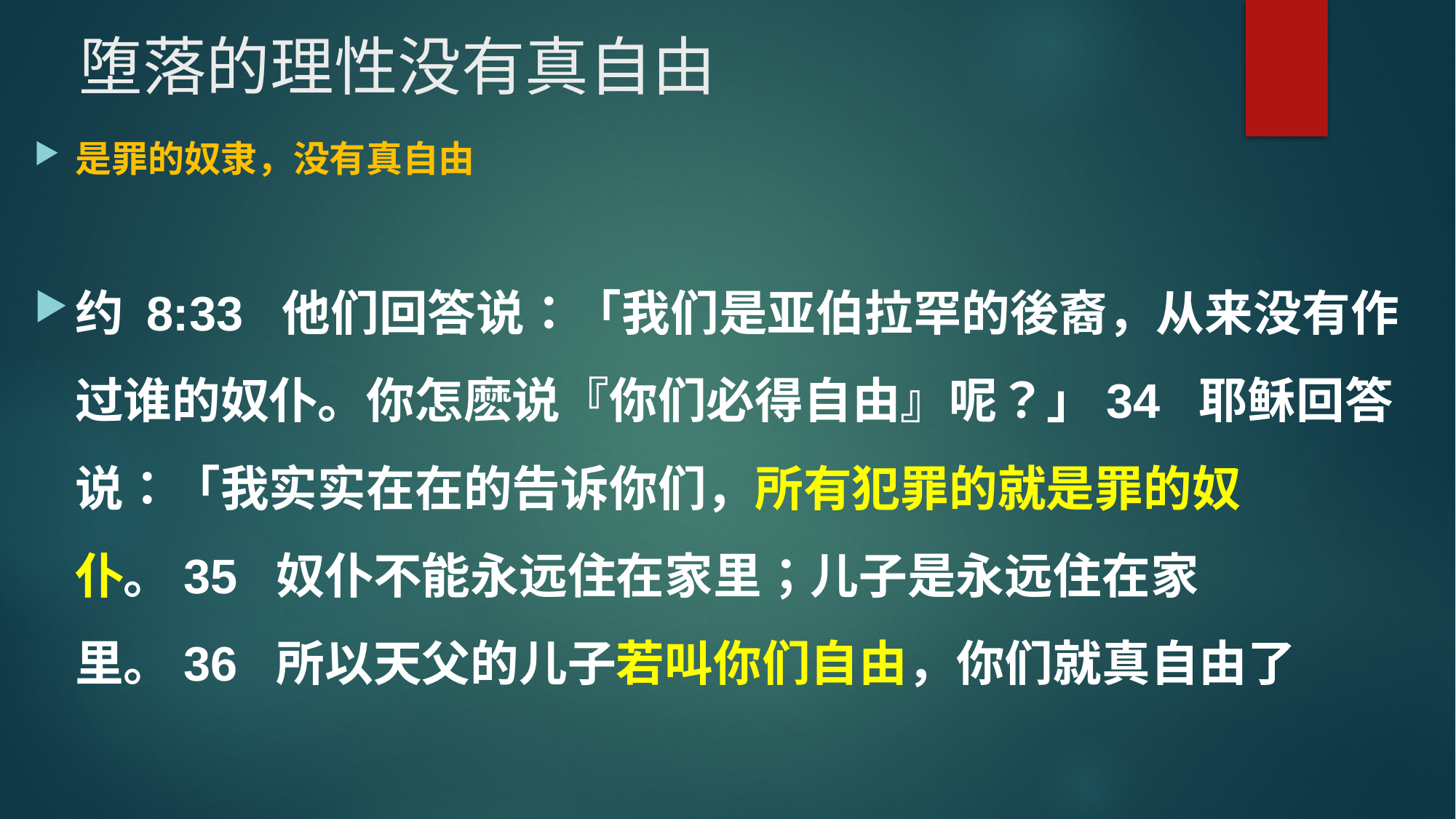

# 堕落的理性没有真自由
是罪的奴隶，没有真自由

约 8:33  他们回答说：「我们是亚伯拉罕的後裔，从来没有作过谁的奴仆。你怎麽说『你们必得自由』呢？」34  耶稣回答说：「我实实在在的告诉你们，所有犯罪的就是罪的奴仆。35  奴仆不能永远住在家里；儿子是永远住在家里。36  所以天父的儿子若叫你们自由，你们就真自由了